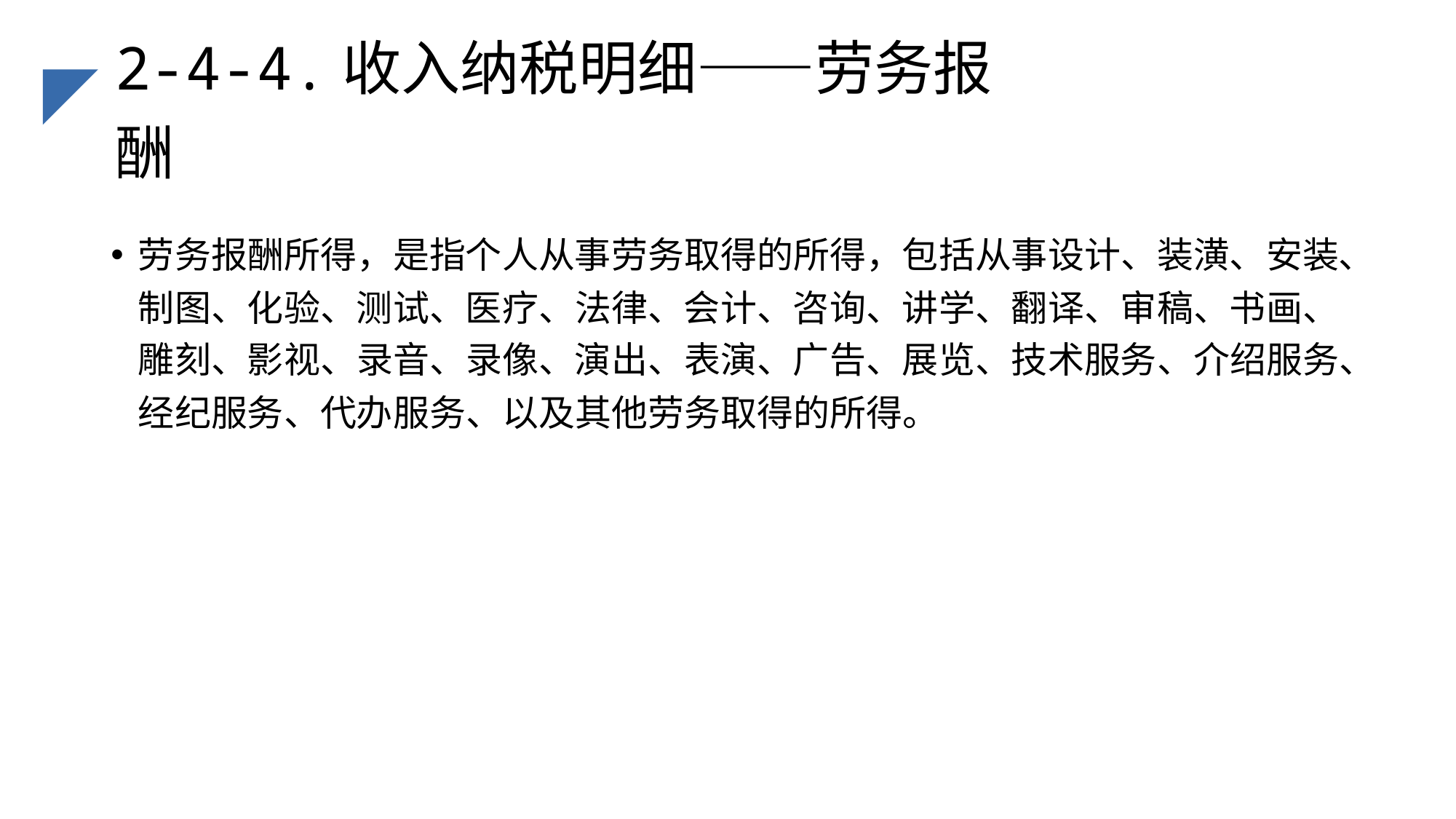

# 2-4-4.收入纳税明细——劳务报酬
劳务报酬所得，是指个人从事劳务取得的所得，包括从事设计、装潢、安装、制图、化验、测试、医疗、法律、会计、咨询、讲学、翻译、审稿、书画、雕刻、影视、录音、录像、演出、表演、广告、展览、技术服务、介绍服务、经纪服务、代办服务、以及其他劳务取得的所得。